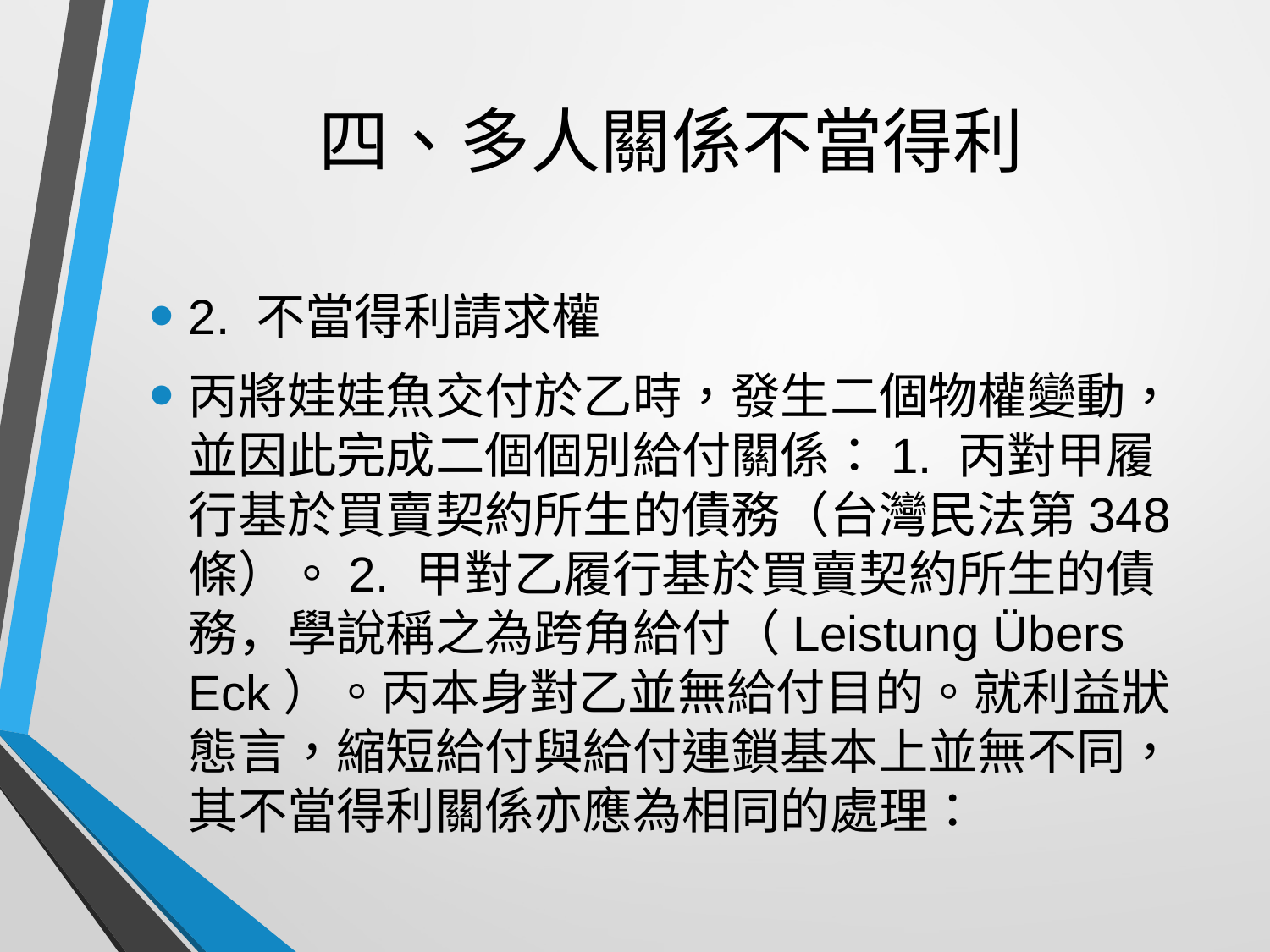

# 四、多人關係不當得利
2. 不當得利請求權
丙將娃娃魚交付於乙時，發生二個物權變動，並因此完成二個個別給付關係：1. 丙對甲履行基於買賣契約所生的債務（台灣民法第348 條）。2. 甲對乙履行基於買賣契約所生的債務，學說稱之為跨角給付（Leistung Übers Eck）。丙本身對乙並無給付目的。就利益狀態言，縮短給付與給付連鎖基本上並無不同，其不當得利關係亦應為相同的處理：